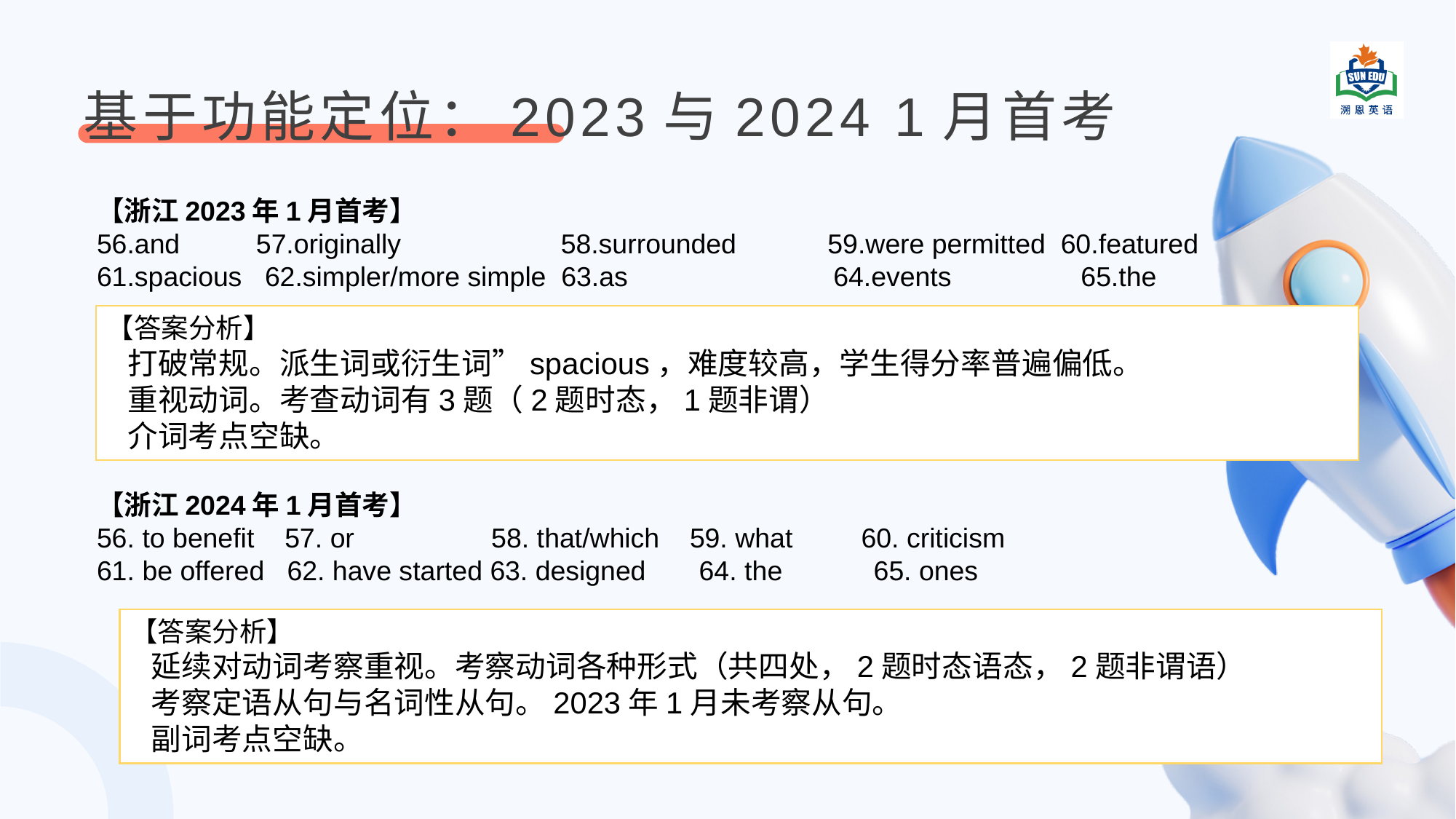

基于功能定位：2023与2024 1月首考
【浙江2023年1月首考】
56.and          57.originally                     58.surrounded            59.were permitted  60.featured   61.spacious   62.simpler/more simple  63.as                           64.events                 65.the
【答案分析】
  打破常规。派生词或衍生词”spacious，难度较高，学生得分率普遍偏低。
  重视动词。考查动词有3题（2题时态，1题非谓）
  介词考点空缺。
【浙江2024年1月首考】
56. to benefit    57. or                  58. that/which    59. what         60. criticism
61. be offered   62. have started 63. designed       64. the            65. ones
【答案分析】
  延续对动词考察重视。考察动词各种形式（共四处，2题时态语态，2题非谓语）
  考察定语从句与名词性从句。2023年1月未考察从句。
  副词考点空缺。